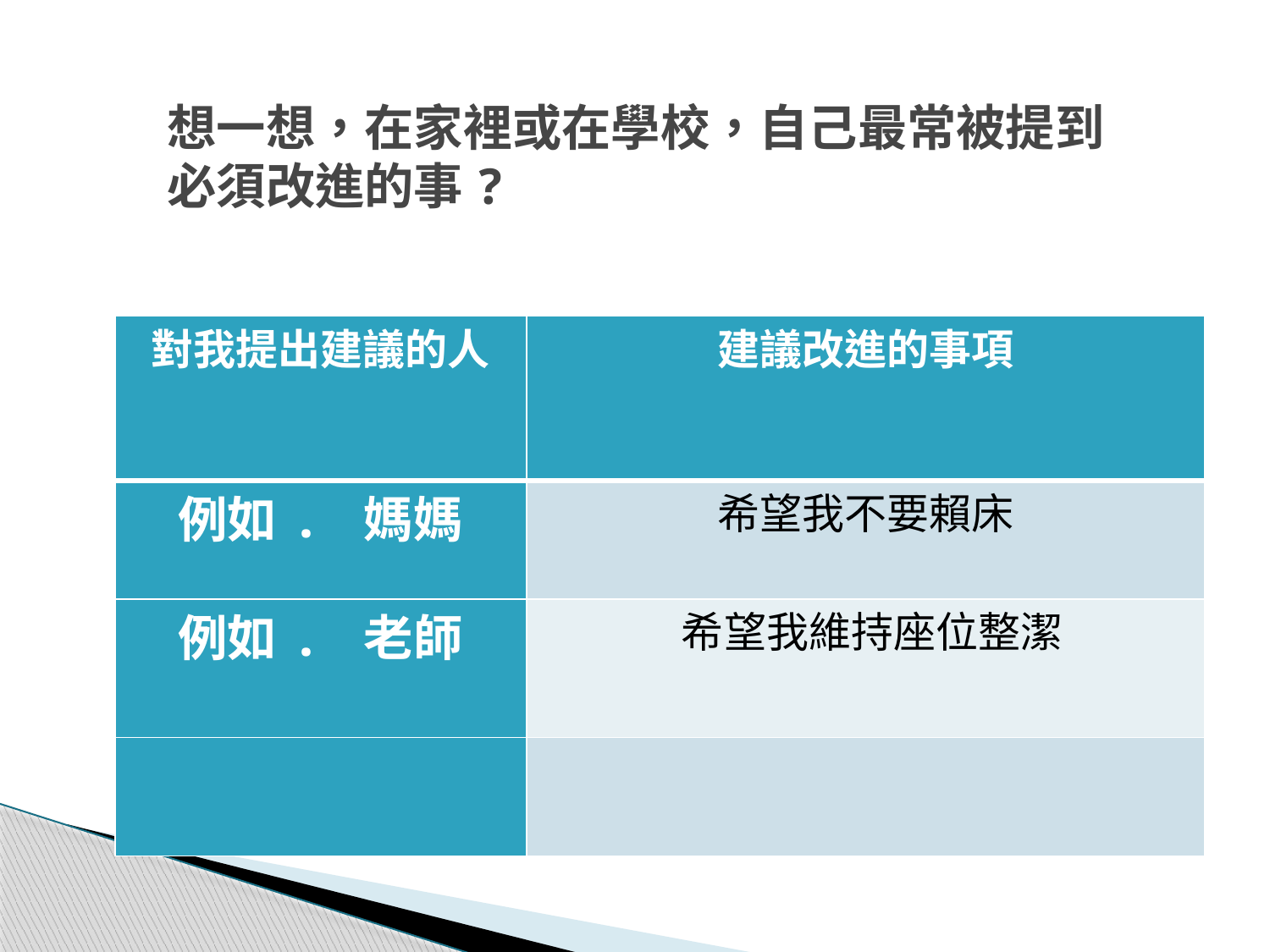

# 想一想，在家裡或在學校，自己最常被提到必須改進的事?
| 對我提出建議的人 | 建議改進的事項 |
| --- | --- |
| 例如. 媽媽 | 希望我不要賴床 |
| 例如. 老師 | 希望我維持座位整潔 |
|  |  |